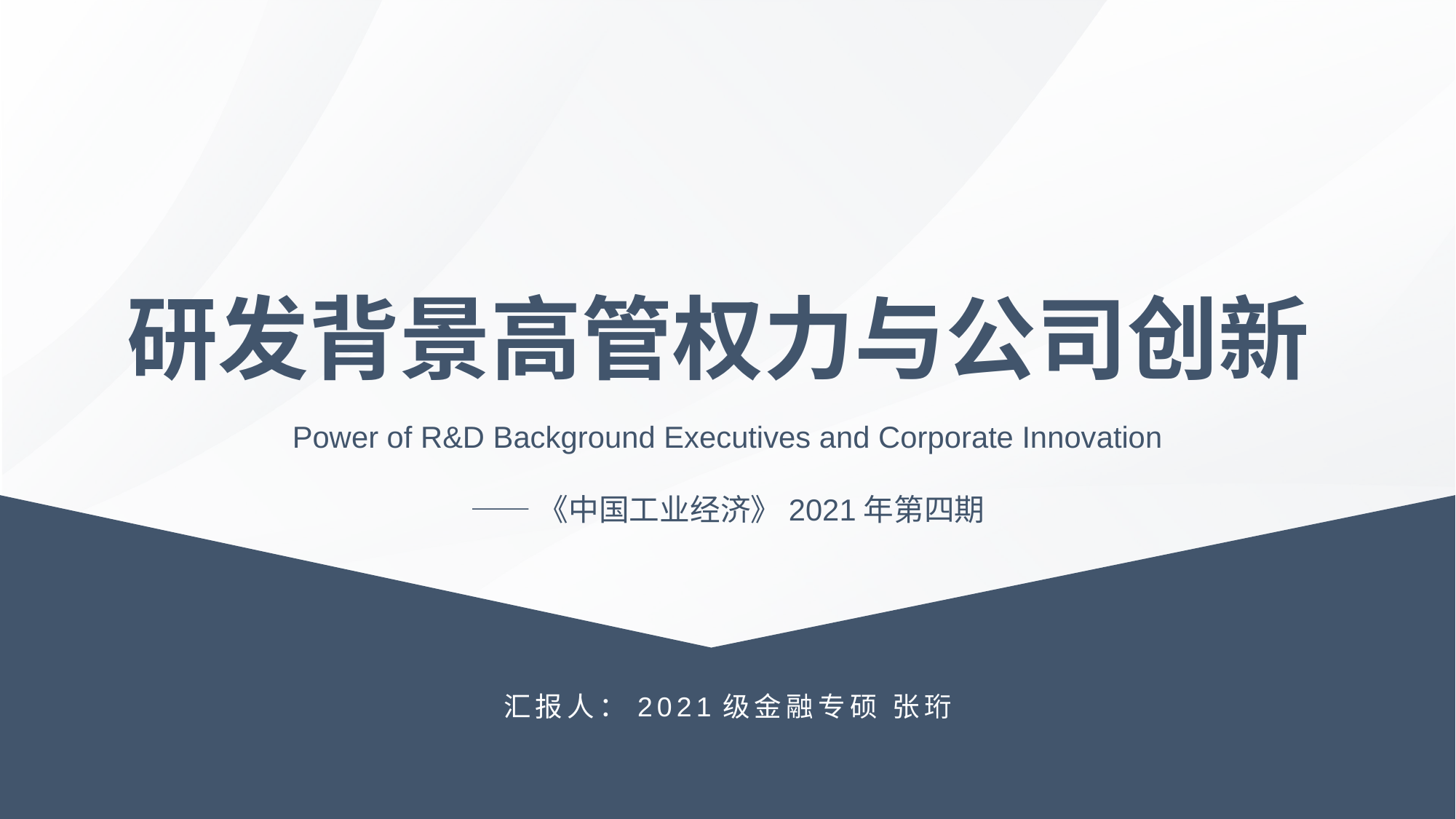

研发背景高管权力与公司创新
Power of R&D Background Executives and Corporate Innovation

——《中国工业经济》2021年第四期
汇报人：2021级金融专硕 张珩